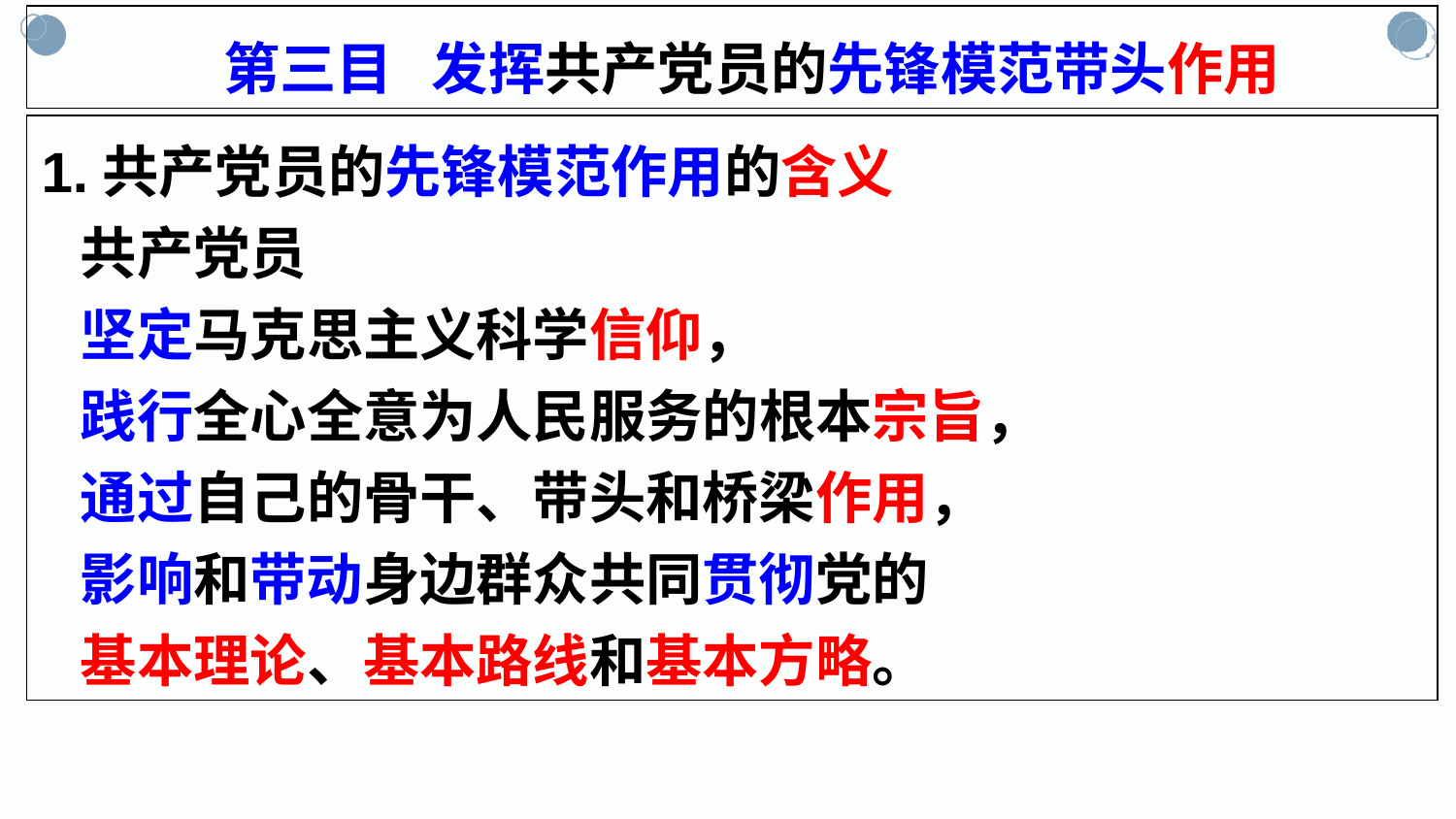

第三目   发挥共产党员的先锋模范带头作用
1.共产党员的先锋模范作用的含义
  共产党员
  坚定马克思主义科学信仰，
  践行全心全意为人民服务的根本宗旨，
  通过自己的骨干、带头和桥梁作用，
  影响和带动身边群众共同贯彻党的
  基本理论、基本路线和基本方略。